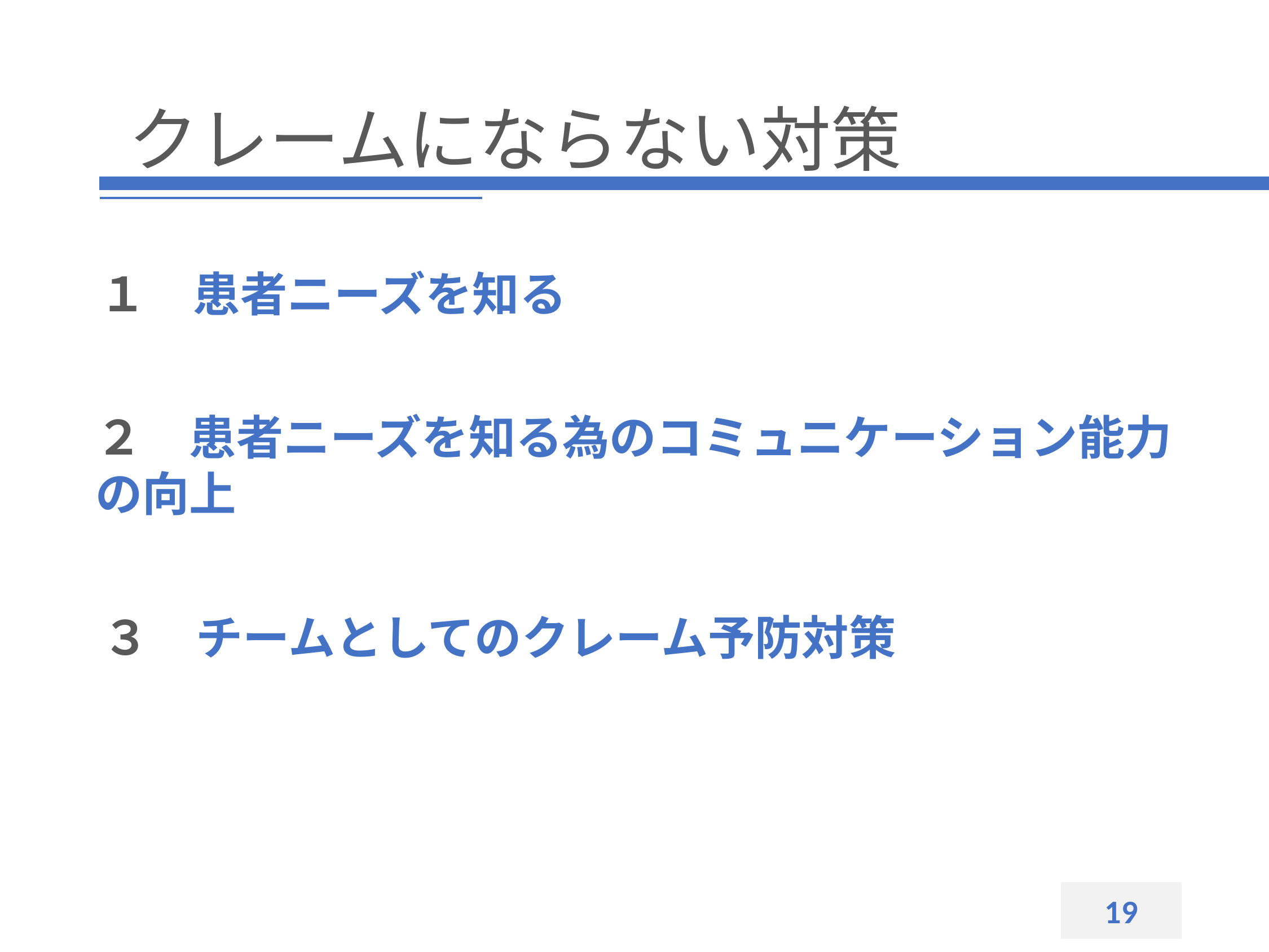

クレームにならない対策
１　患者ニーズを知る
２　患者ニーズを知る為のコミュニケーション能力の向上
３　チームとしてのクレーム予防対策
19